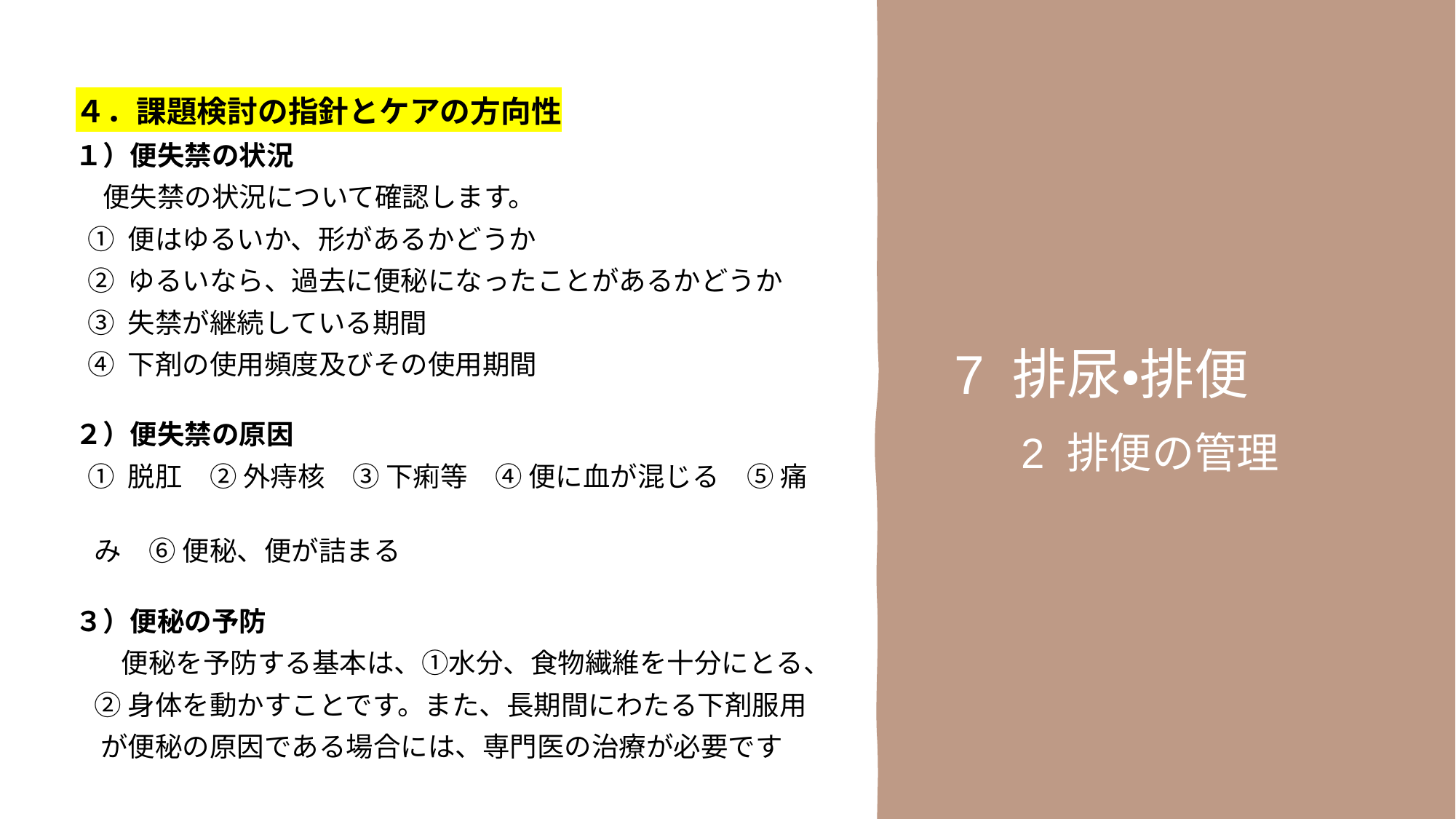

４．課題検討の指針とケアの方向性
１）便失禁の状況
　便失禁の状況について確認します。
  ① 便はゆるいか、形があるかどうか
  ② ゆるいなら、過去に便秘になったことがあるかどうか
  ③ 失禁が継続している期間
  ④ 下剤の使用頻度及びその使用期間

２）便失禁の原因
  ① 脱肛　② 外痔核　③ 下痢等　④ 便に血が混じる　⑤ 痛
  み　⑥ 便秘、便が詰まる

３）便秘の予防
　   便秘を予防する基本は、①水分、食物繊維を十分にとる、
   ②身体を動かすことです。また、長期間にわたる下剤服用
   が便秘の原因である場合には、専門医の治療が必要です
7 排尿・排便
　2 排便の管理